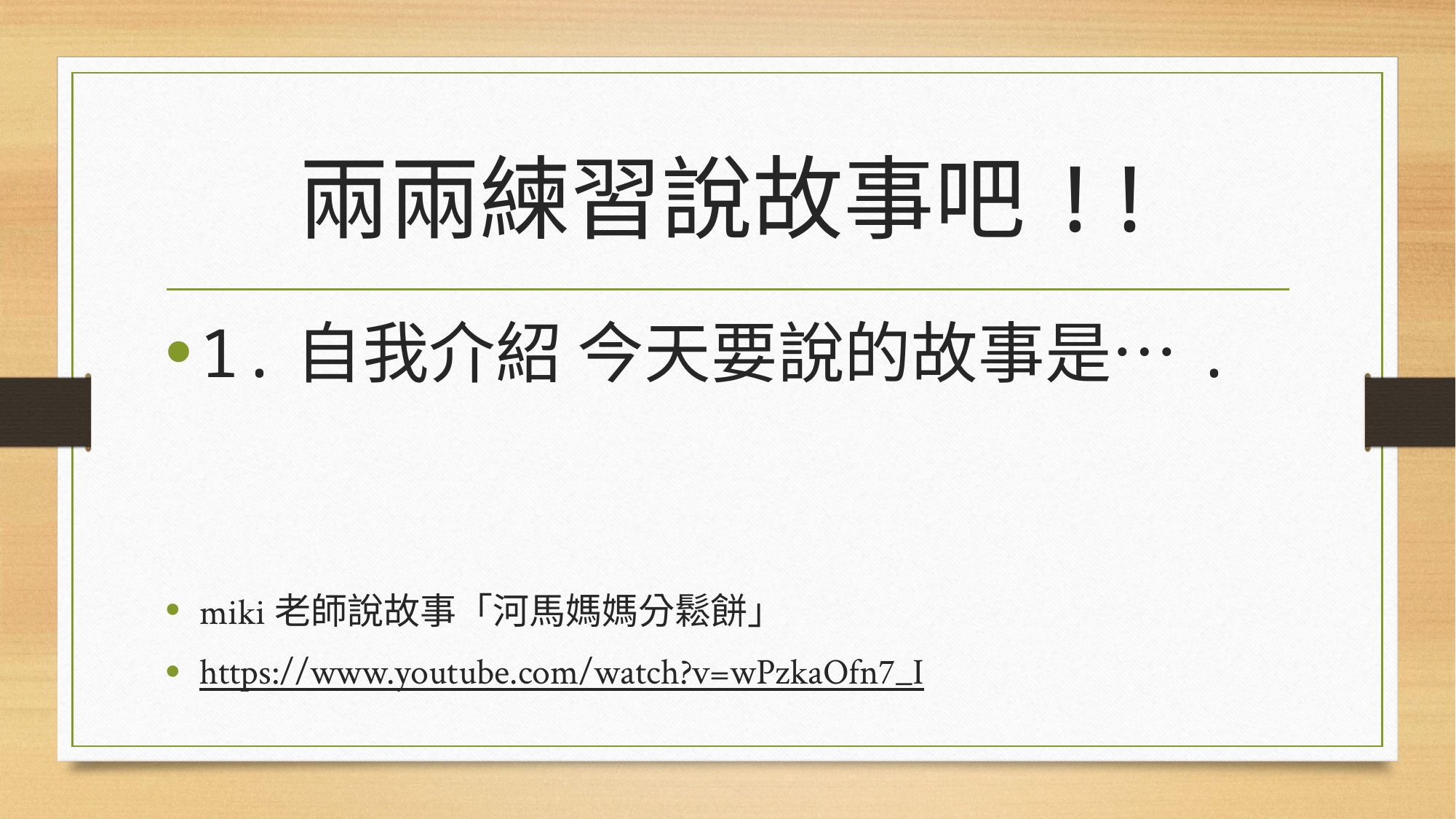

# 兩兩練習說故事吧!!
1.自我介紹 今天要說的故事是….

miki老師說故事「河馬媽媽分鬆餅」
https://www.youtube.com/watch?v=wPzkaOfn7_I